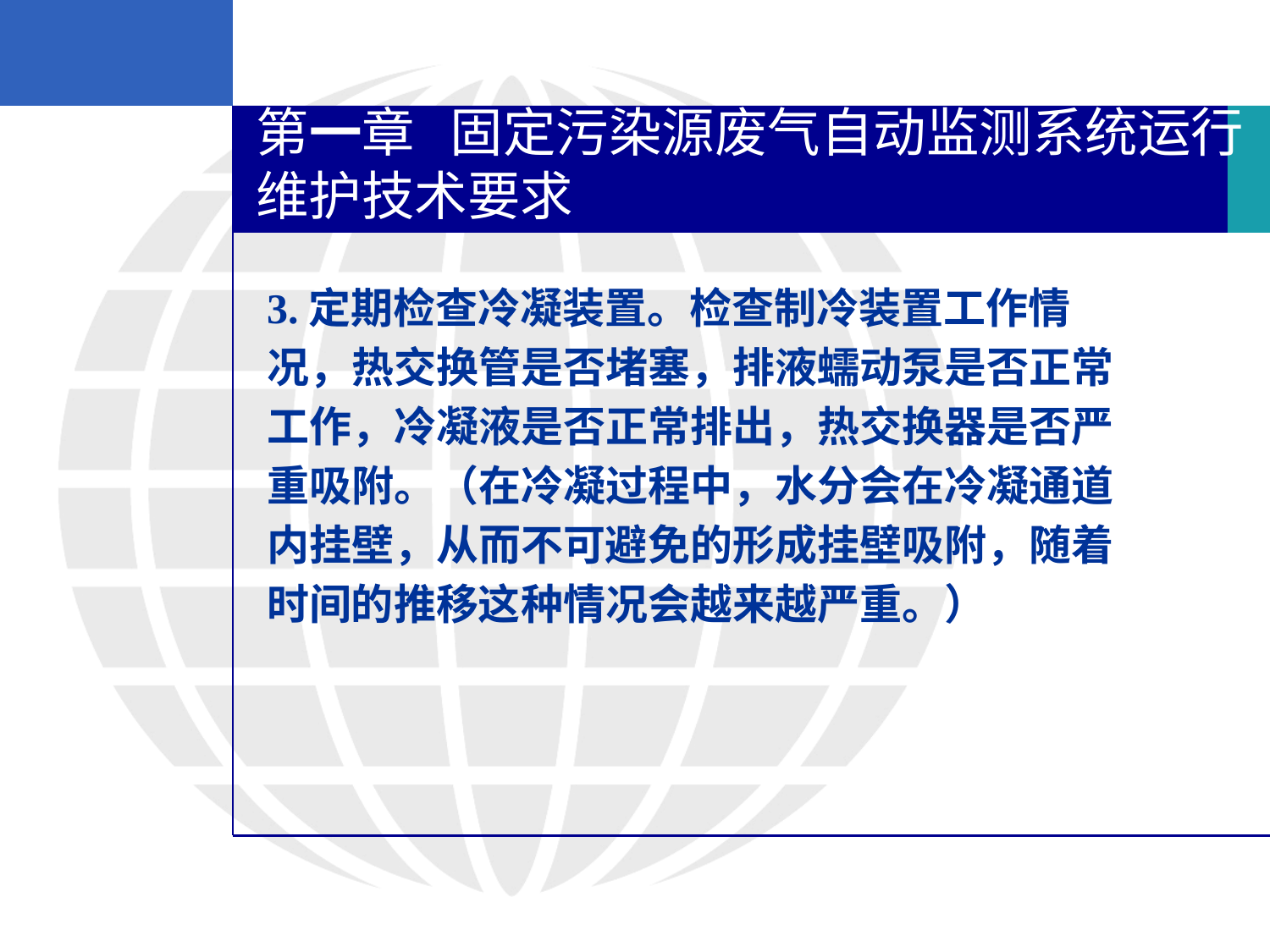

第一章   固定污染源废气自动监测系统运行维护技术要求
3.定期检查冷凝装置。检查制冷装置工作情
况，热交换管是否堵塞，排液蠕动泵是否正常
工作，冷凝液是否正常排出，热交换器是否严
重吸附。（在冷凝过程中，水分会在冷凝通道
内挂壁，从而不可避免的形成挂壁吸附，随着
时间的推移这种情况会越来越严重。）